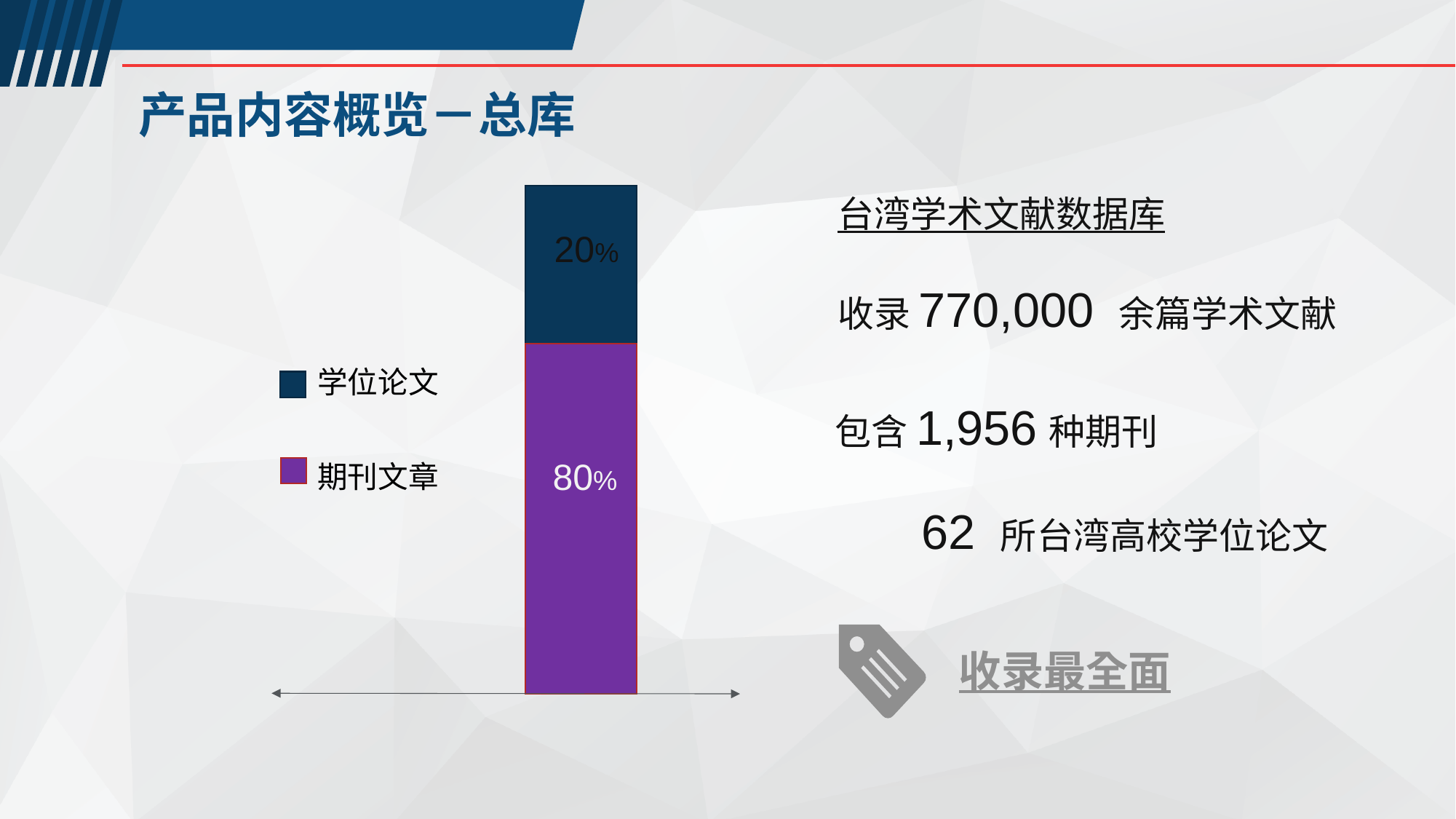

产品内容概览－总库
台湾学术文献数据库

收录770,000 余篇学术文献

20%

学位论文

包含1,956种期刊
80%
期刊文章

 62 所台湾高校学位论文

收录最全面